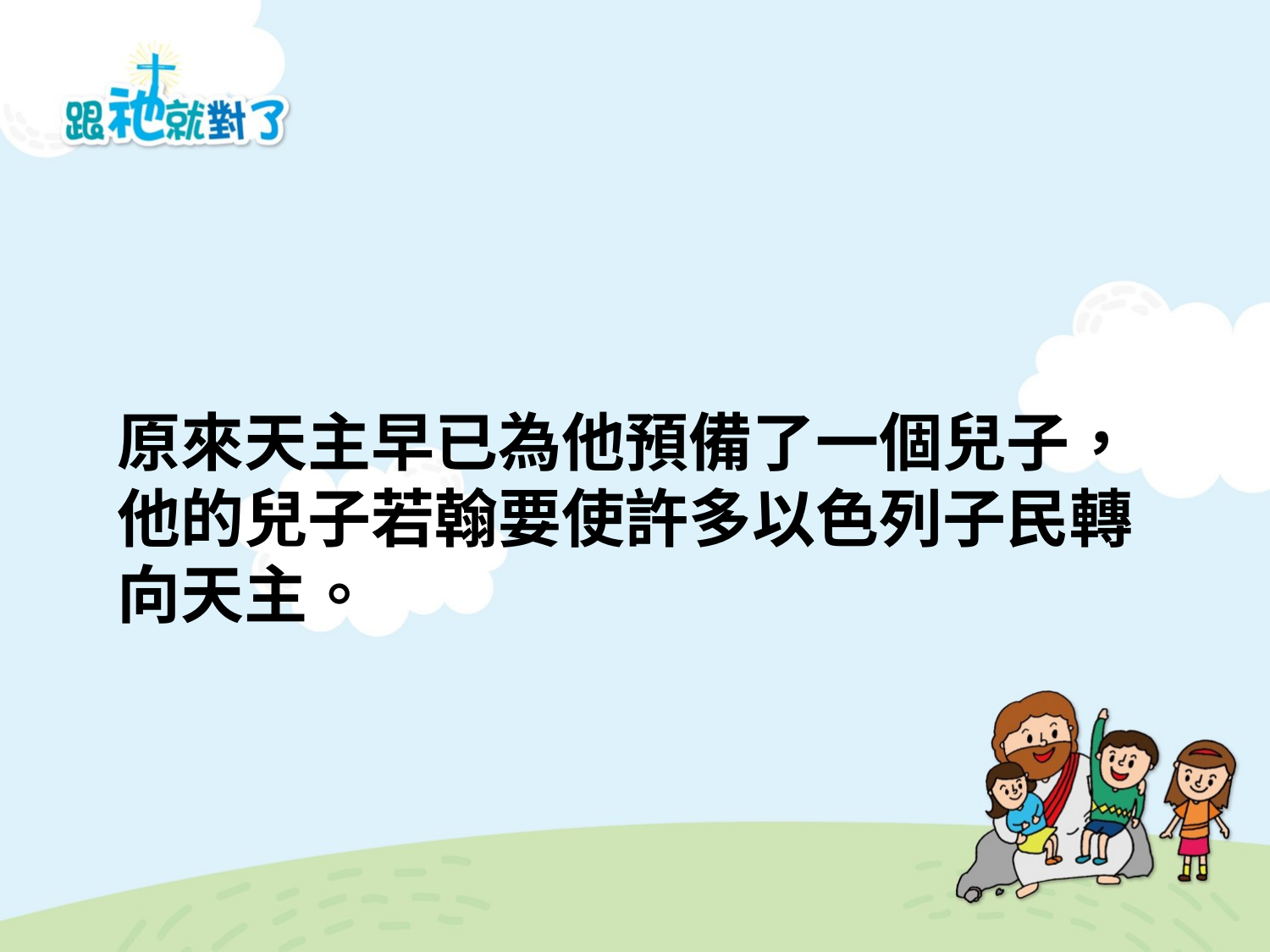

原來天主早已為他預備了一個兒子，他的兒子若翰要使許多以色列子民轉向天主。